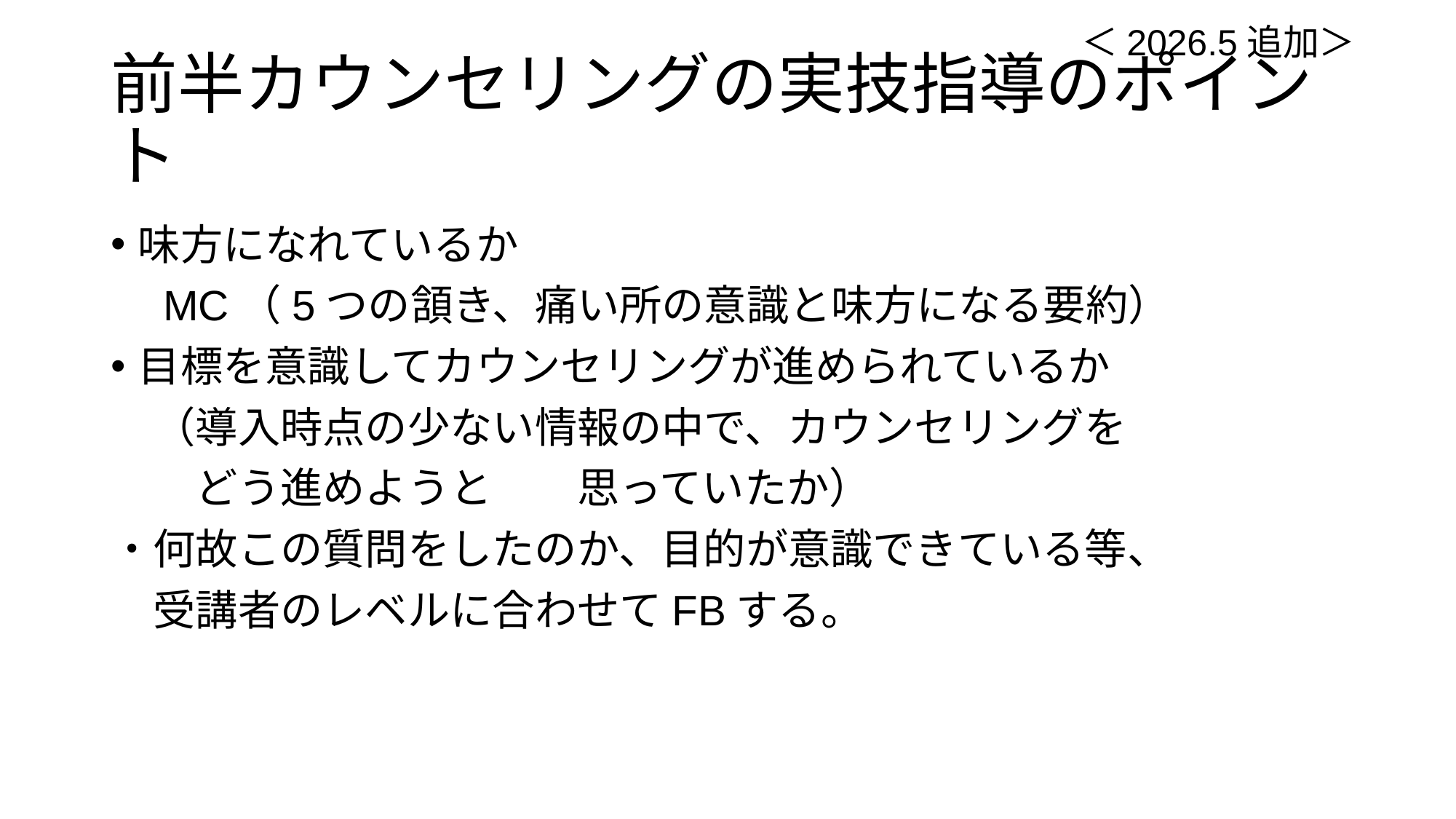

＜2026.5追加＞
# 前半カウンセリングの実技指導のポイント
味方になれているか
　MC（5つの頷き、痛い所の意識と味方になる要約）
目標を意識してカウンセリングが進められているか
　（導入時点の少ない情報の中で、カウンセリングを
　　どう進めようと　　思っていたか）
・何故この質問をしたのか、目的が意識できている等、
　受講者のレベルに合わせてFBする。